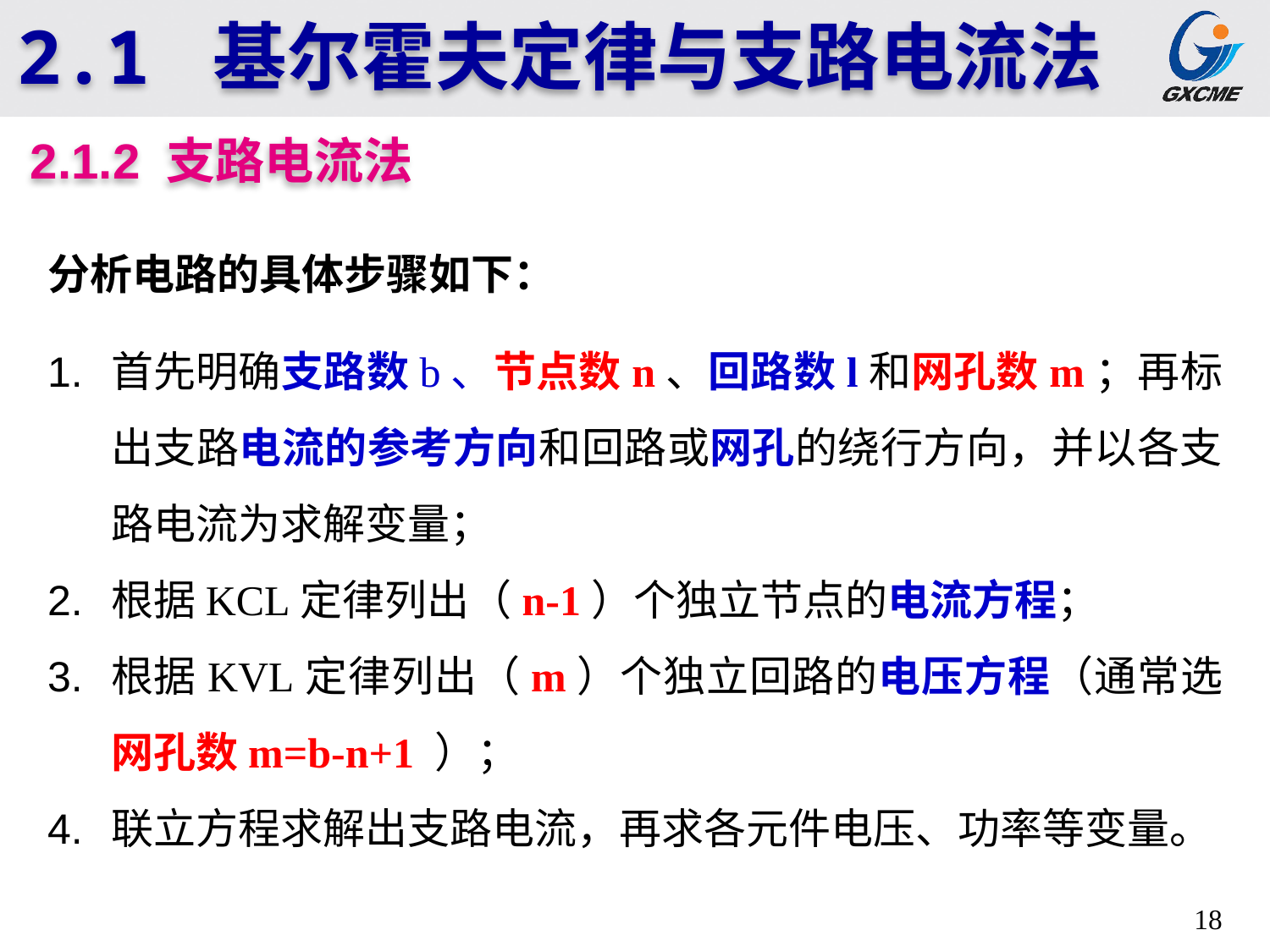

2.1 基尔霍夫定律与支路电流法
2.1.2 支路电流法
分析电路的具体步骤如下：
首先明确支路数b、节点数n、回路数l和网孔数m；再标出支路电流的参考方向和回路或网孔的绕行方向，并以各支路电流为求解变量；
根据KCL定律列出（n-1）个独立节点的电流方程；
根据KVL定律列出（m）个独立回路的电压方程（通常选网孔数m=b-n+1 ）；
联立方程求解出支路电流，再求各元件电压、功率等变量。
18